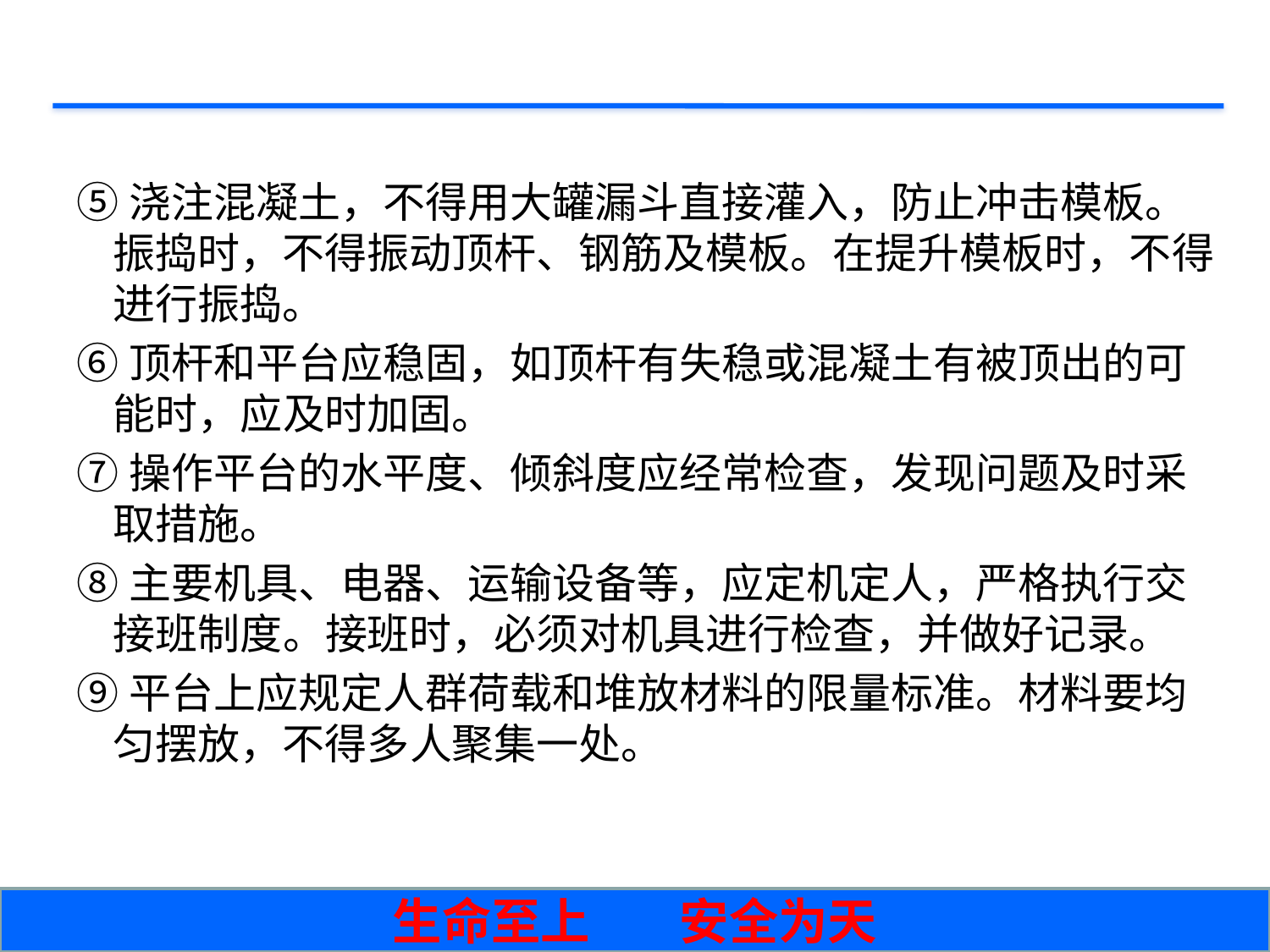

⑤浇注混凝土，不得用大罐漏斗直接灌入，防止冲击模板。振捣时，不得振动顶杆、钢筋及模板。在提升模板时，不得进行振捣。
⑥顶杆和平台应稳固，如顶杆有失稳或混凝土有被顶出的可能时，应及时加固。
⑦操作平台的水平度、倾斜度应经常检查，发现问题及时采取措施。
⑧主要机具、电器、运输设备等，应定机定人，严格执行交接班制度。接班时，必须对机具进行检查，并做好记录。
⑨平台上应规定人群荷载和堆放材料的限量标准。材料要均匀摆放，不得多人聚集一处。